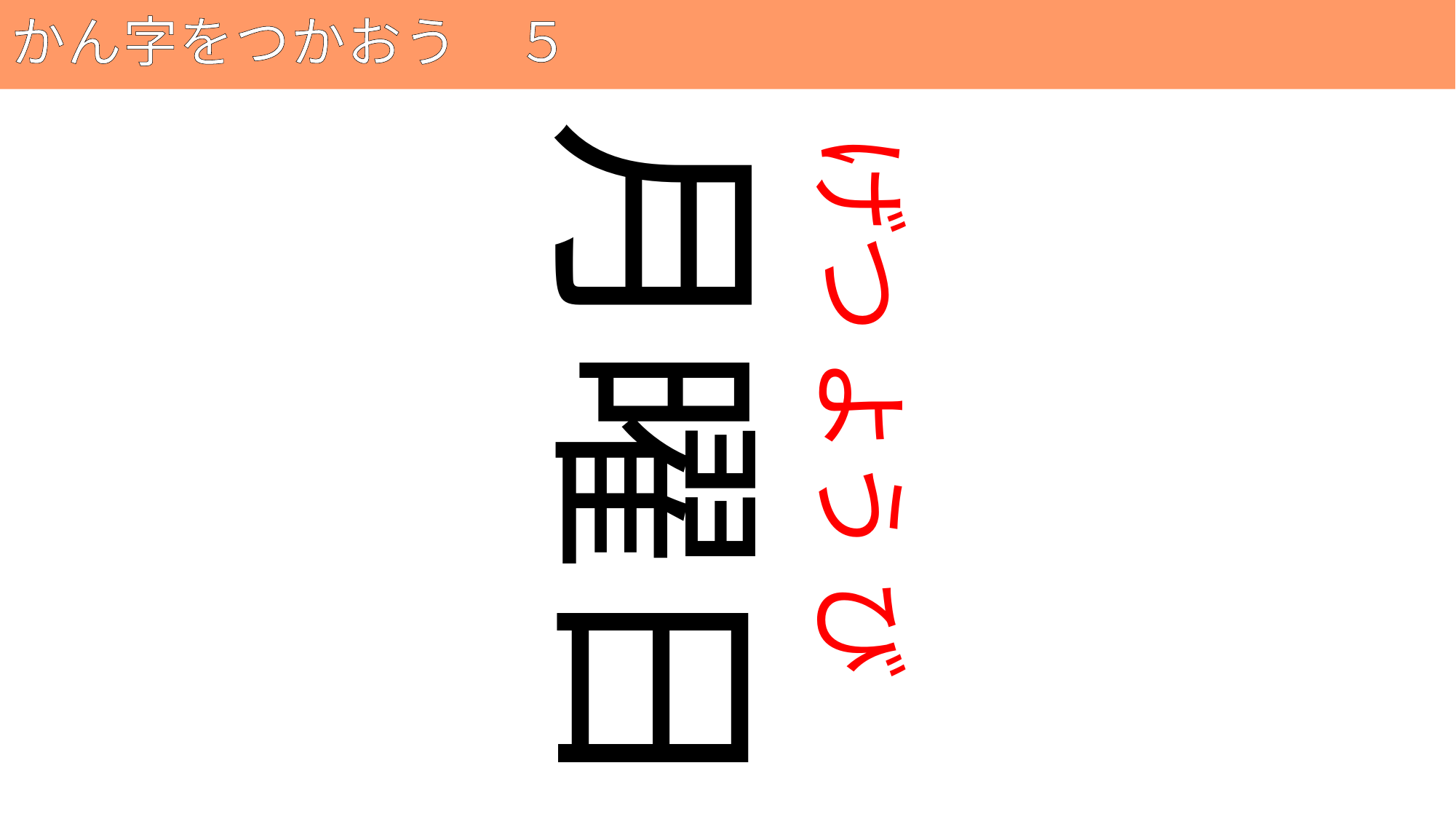

# かん字をつかおう　５
67
月曜日
げつ よう び